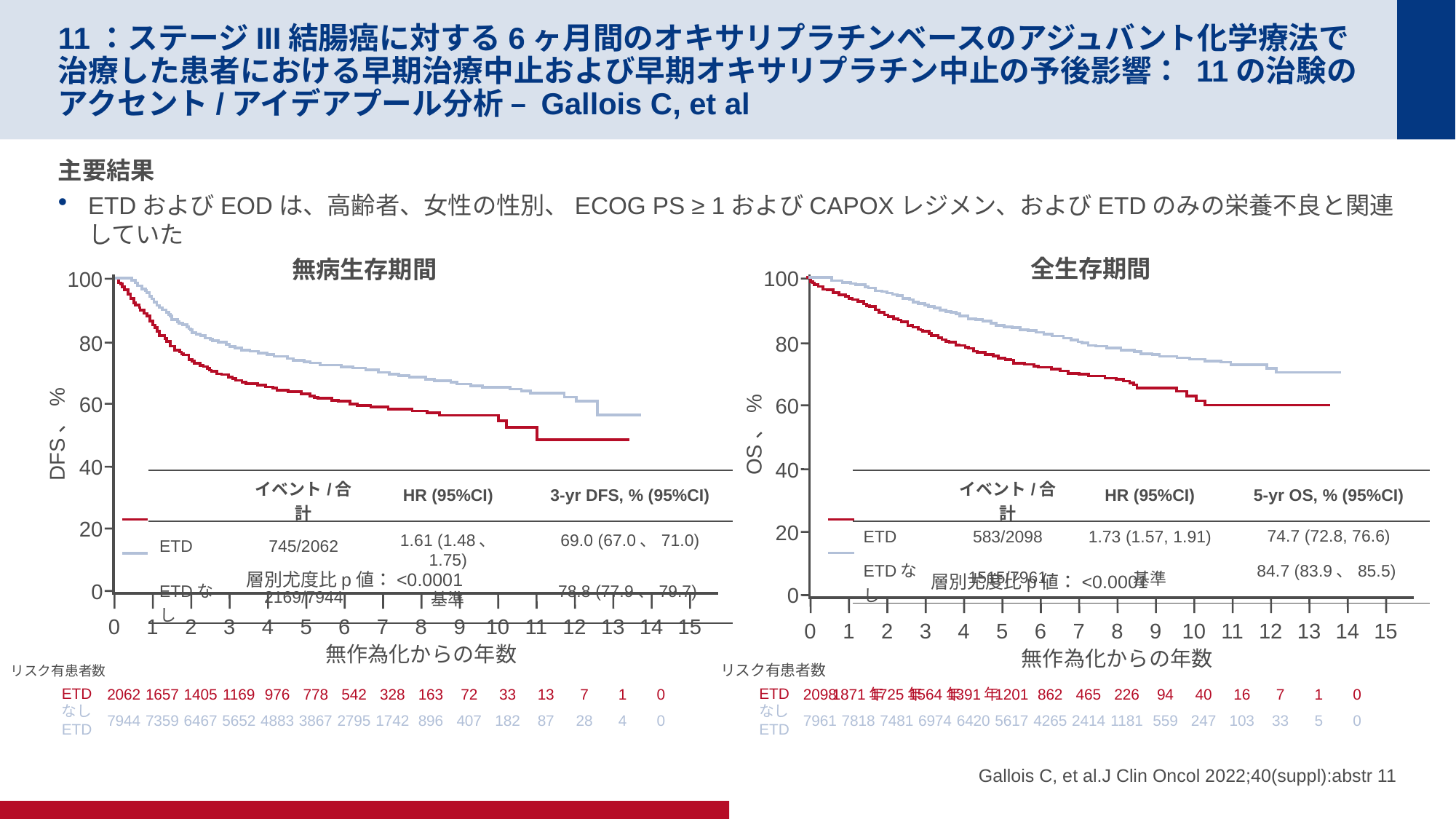

# 11：ステージIII結腸癌に対する6ヶ月間のオキサリプラチンベースのアジュバント化学療法で治療した患者における早期治療中止および早期オキサリプラチン中止の予後影響： 11の治験のアクセント/アイデアプール分析 – Gallois C, et al
主要結果
ETDおよびEODは、高齢者、女性の性別、ECOG PS ≥ 1およびCAPOXレジメン、およびETDのみの栄養不良と関連していた
全生存期間
100

80

60

40

20

0

0
1
2
3
4
5
6
7
8
9
10
11
12
13
14
15
無作為化からの年数

OS、%
層別尤度比p値：<0.0001
無病生存期間
100

80

60

40

20

0

0
1
2
3
4
5
6
7
8
9
10
11
12
13
14
15
DFS、%
無作為化からの年数
層別尤度比p値：<0.0001
|  | イベント/合計 | HR (95%CI) | 3-yr DFS, % (95%CI) |
| --- | --- | --- | --- |
| ETD | 745/2062 | 1.61 (1.48、 1.75) | 69.0 (67.0、71.0) |
| ETDなし | 2169/7944 | 基準 | 78.8 (77.9、79.7) |
|  | イベント/合計 | HR (95%CI) | 5-yr OS, % (95%CI) |
| --- | --- | --- | --- |
| ETD | 583/2098 | 1.73 (1.57, 1.91) | 74.7 (72.8, 76.6) |
| ETDなし | 1515/7961 | 基準 | 84.7 (83.9、85.5) |
リスク有患者数
リスク有患者数
ETD
ETD
2062
1657
1405
1169
976
778
542
328
163
72
33
13
7
1
0
2098
1871年
1725年
1564年
1391年
1201
862
465
226
94
40
16
7
1
0
なし
ETD
なし
ETD
7944
7359
6467
5652
4883
3867
2795
1742
896
407
182
87
28
4
0
7961
7818
7481
6974
6420
5617
4265
2414
1181
559
247
103
33
5
0
Gallois C, et al.J Clin Oncol 2022;40(suppl):abstr 11